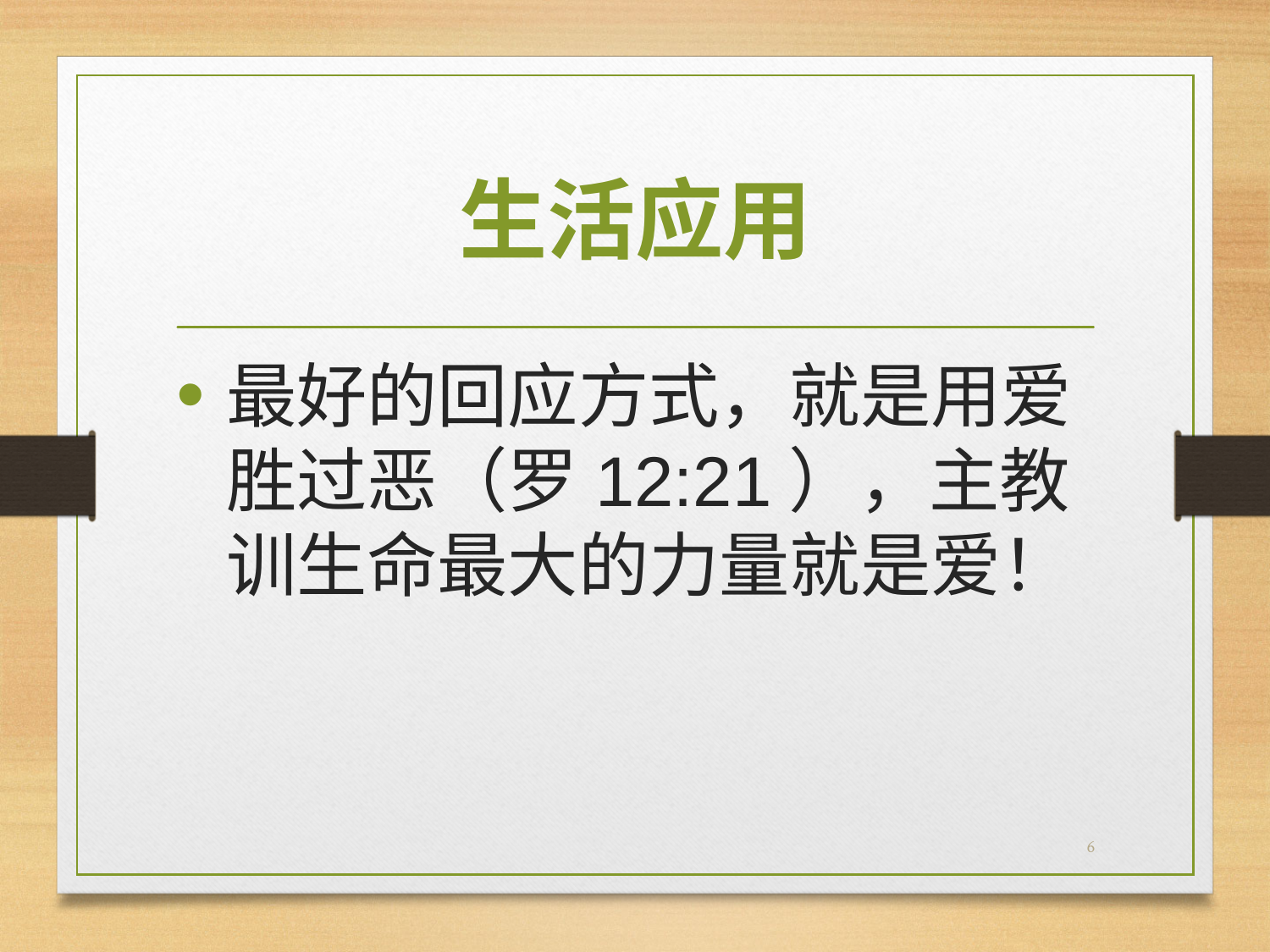

# 生活应用
最好的回应方式，就是用爱胜过恶（罗12:21），主教训生命最大的力量就是爱！
6